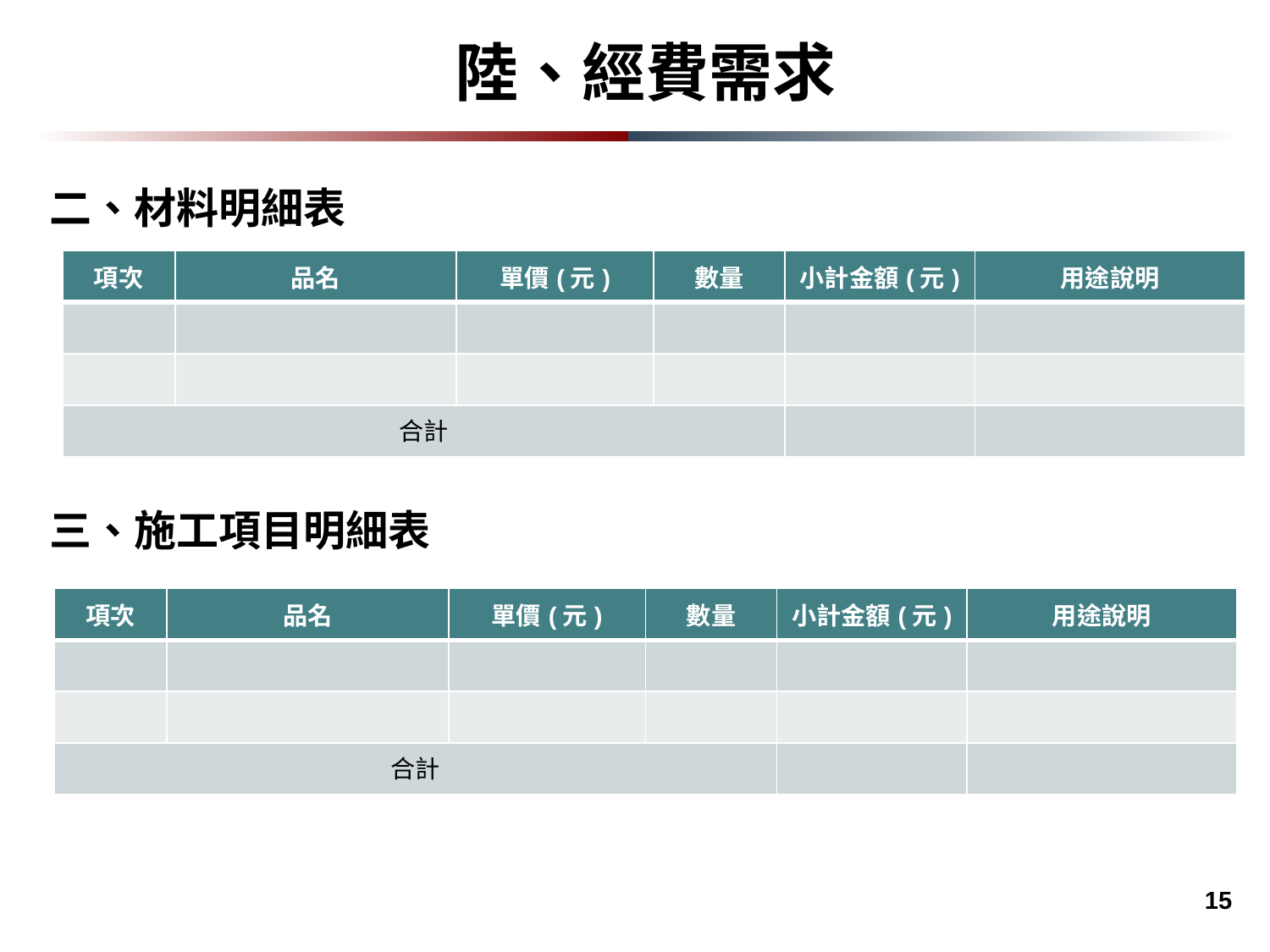

陸、經費需求
二、材料明細表
| 項次 | 品名 | 單價(元) | 數量 | 小計金額(元) | 用途說明 |
| --- | --- | --- | --- | --- | --- |
|  |  |  |  |  |  |
|  |  |  |  |  |  |
| 合計 |  |  |  |  |  |
三、施工項目明細表
| 項次 | 品名 | 單價(元) | 數量 | 小計金額(元) | 用途說明 |
| --- | --- | --- | --- | --- | --- |
|  |  |  |  |  |  |
|  |  |  |  |  |  |
| 合計 |  |  |  |  |  |
 15